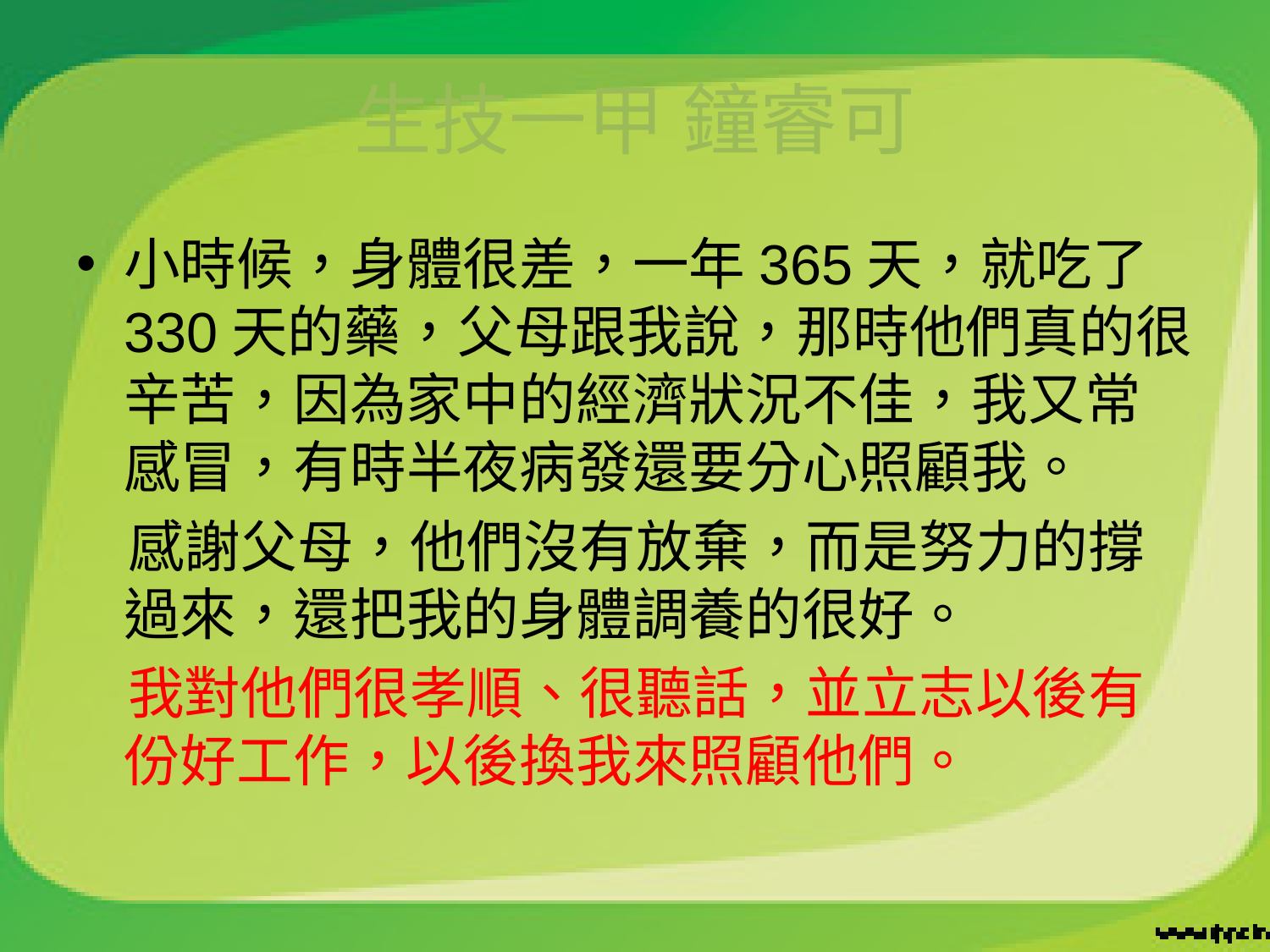

# 生技一甲 鐘睿可
小時候，身體很差，一年365天，就吃了330天的藥，父母跟我說，那時他們真的很辛苦，因為家中的經濟狀況不佳，我又常感冒，有時半夜病發還要分心照顧我。
   感謝父母，他們沒有放棄，而是努力的撐過來，還把我的身體調養的很好。
   我對他們很孝順、很聽話，並立志以後有份好工作，以後換我來照顧他們。